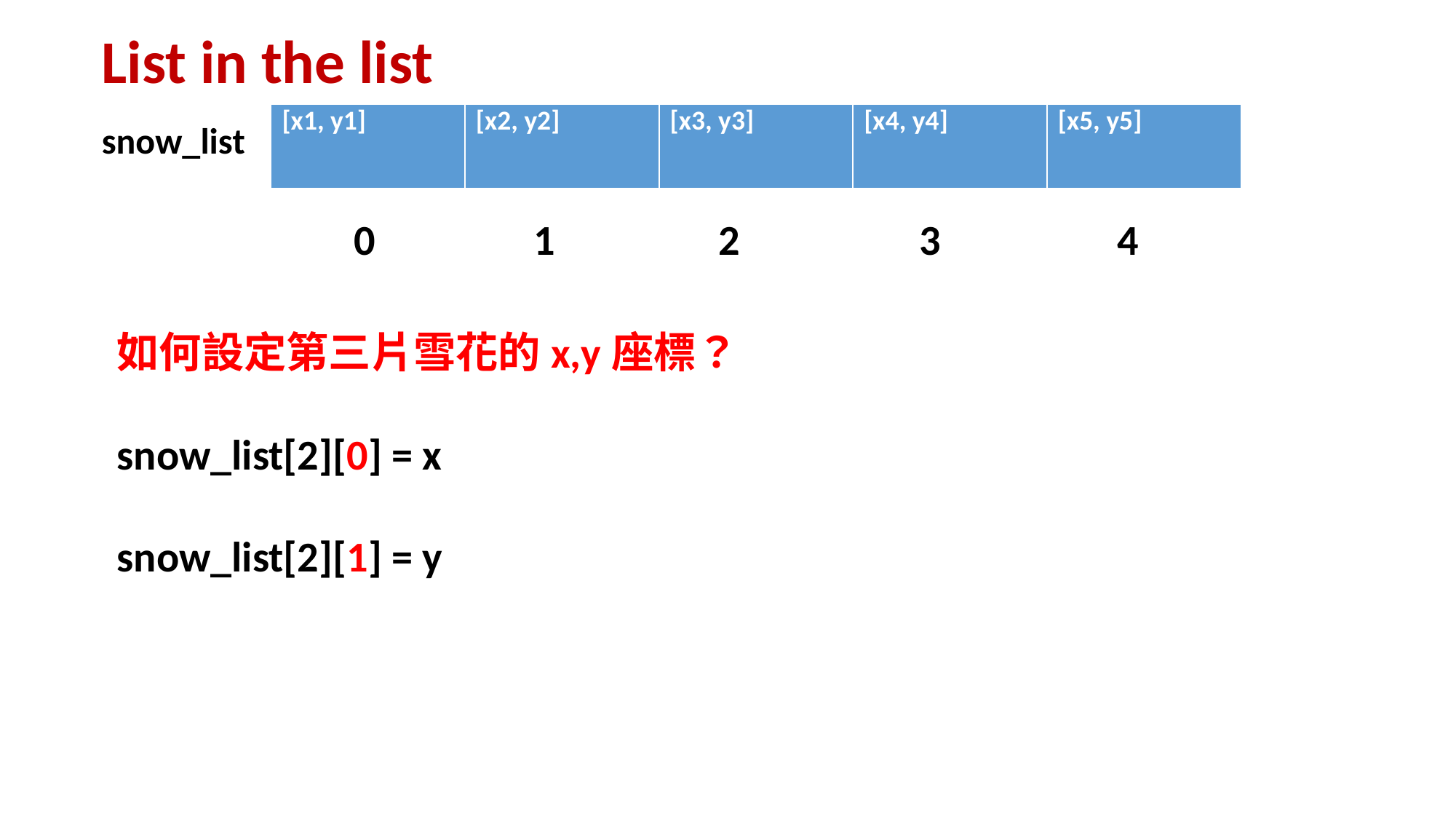

List in the list
| [x1, y1] | [x2, y2] | [x3, y3] | [x4, y4] | [x5, y5] |
| --- | --- | --- | --- | --- |
snow_list
0
1
2
4
3
如何設定第三片雪花的x,y座標？

snow_list[2][0] = x

snow_list[2][1] = y